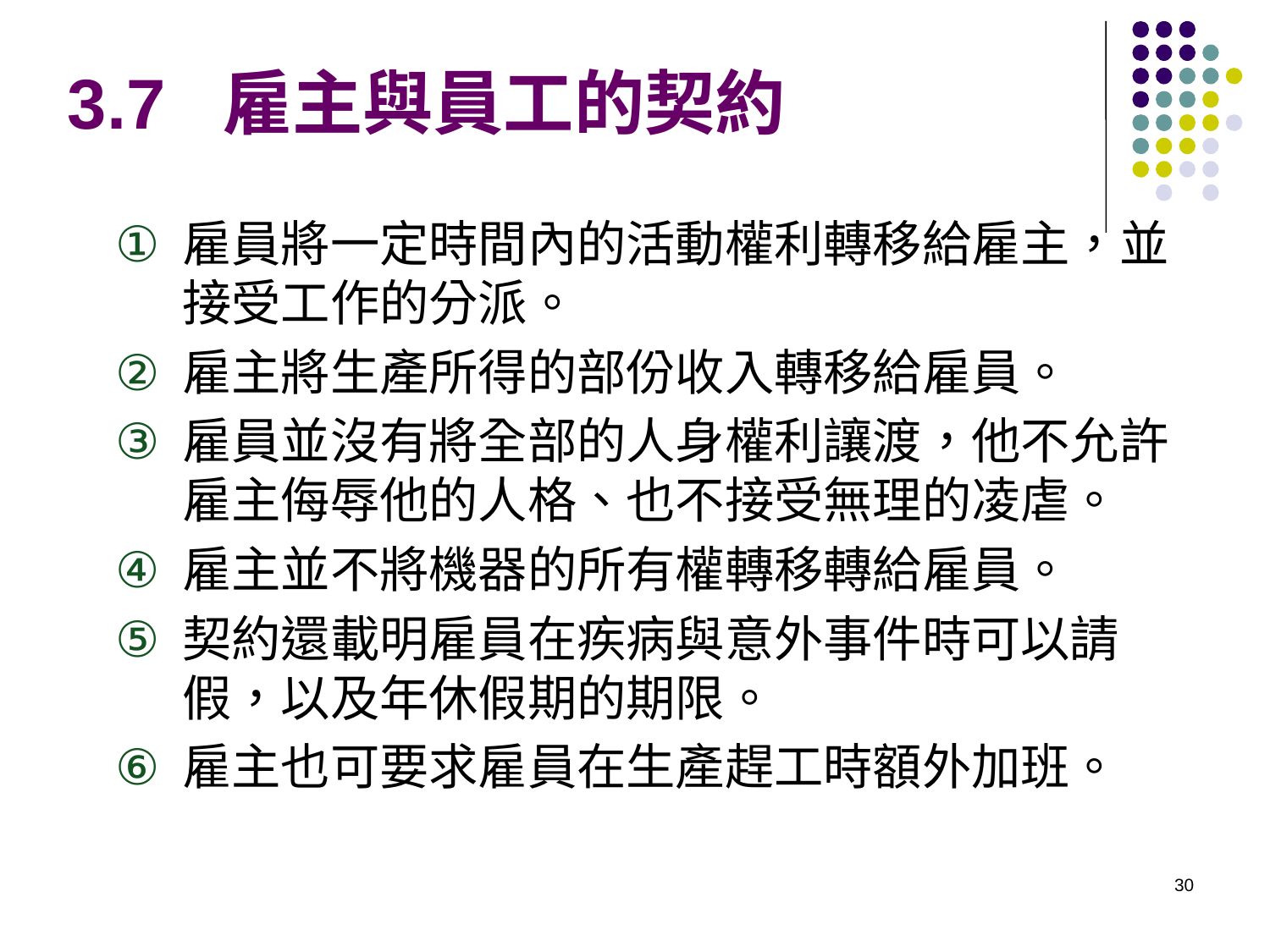

# 3.7  雇主與員工的契約
雇員將一定時間內的活動權利轉移給雇主，並接受工作的分派。
雇主將生產所得的部份收入轉移給雇員。
雇員並沒有將全部的人身權利讓渡，他不允許雇主侮辱他的人格、也不接受無理的凌虐。
雇主並不將機器的所有權轉移轉給雇員。
契約還載明雇員在疾病與意外事件時可以請假，以及年休假期的期限。
雇主也可要求雇員在生產趕工時額外加班。
30